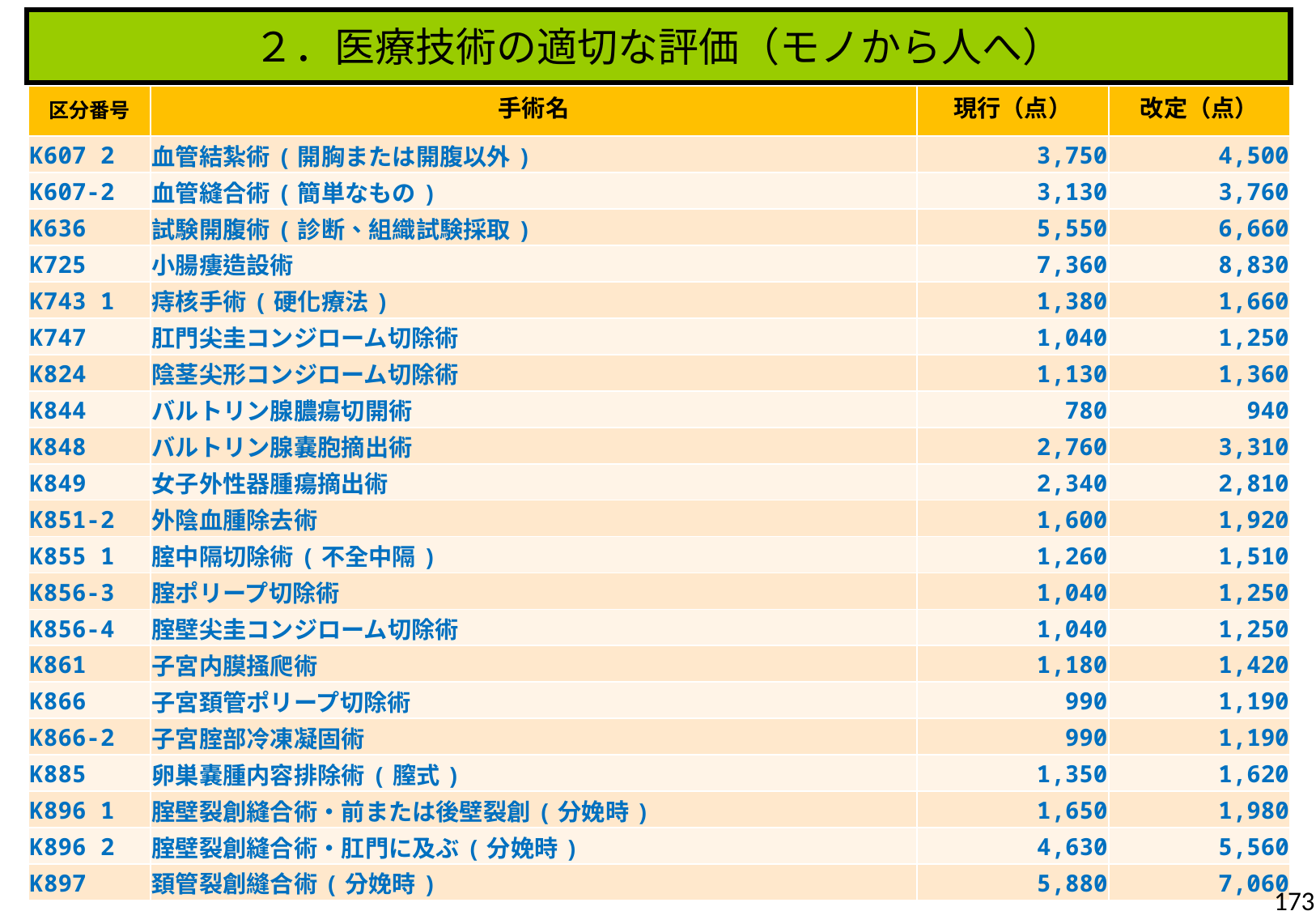

２．医療技術の適切な評価（モノから人へ）
| 区分番号 | 手術名 | 現行（点） | 改定（点） |
| --- | --- | --- | --- |
| K607 2 | 血管結紮術(開胸または開腹以外) | 3,750 | 4,500 |
| K607-2 | 血管縫合術(簡単なもの) | 3,130 | 3,760 |
| K636 | 試験開腹術(診断、組織試験採取) | 5,550 | 6,660 |
| K725 | 小腸瘻造設術 | 7,360 | 8,830 |
| K743 1 | 痔核手術(硬化療法) | 1,380 | 1,660 |
| K747 | 肛門尖圭コンジローム切除術 | 1,040 | 1,250 |
| K824 | 陰茎尖形コンジローム切除術 | 1,130 | 1,360 |
| K844 | バルトリン腺膿瘍切開術 | 780 | 940 |
| K848 | バルトリン腺嚢胞摘出術 | 2,760 | 3,310 |
| K849 | 女子外性器腫瘍摘出術 | 2,340 | 2,810 |
| K851-2 | 外陰血腫除去術 | 1,600 | 1,920 |
| K855 1 | 腟中隔切除術(不全中隔) | 1,260 | 1,510 |
| K856-3 | 腟ポリープ切除術 | 1,040 | 1,250 |
| K856-4 | 腟壁尖圭コンジローム切除術 | 1,040 | 1,250 |
| K861 | 子宮内膜掻爬術 | 1,180 | 1,420 |
| K866 | 子宮頚管ポリープ切除術 | 990 | 1,190 |
| K866-2 | 子宮腟部冷凍凝固術 | 990 | 1,190 |
| K885 | 卵巣嚢腫内容排除術(膣式) | 1,350 | 1,620 |
| K896 1 | 腟壁裂創縫合術・前または後壁裂創(分娩時) | 1,650 | 1,980 |
| K896 2 | 腟壁裂創縫合術・肛門に及ぶ(分娩時) | 4,630 | 5,560 |
| K897 | 頚管裂創縫合術(分娩時) | 5,880 | 7,060 |
173